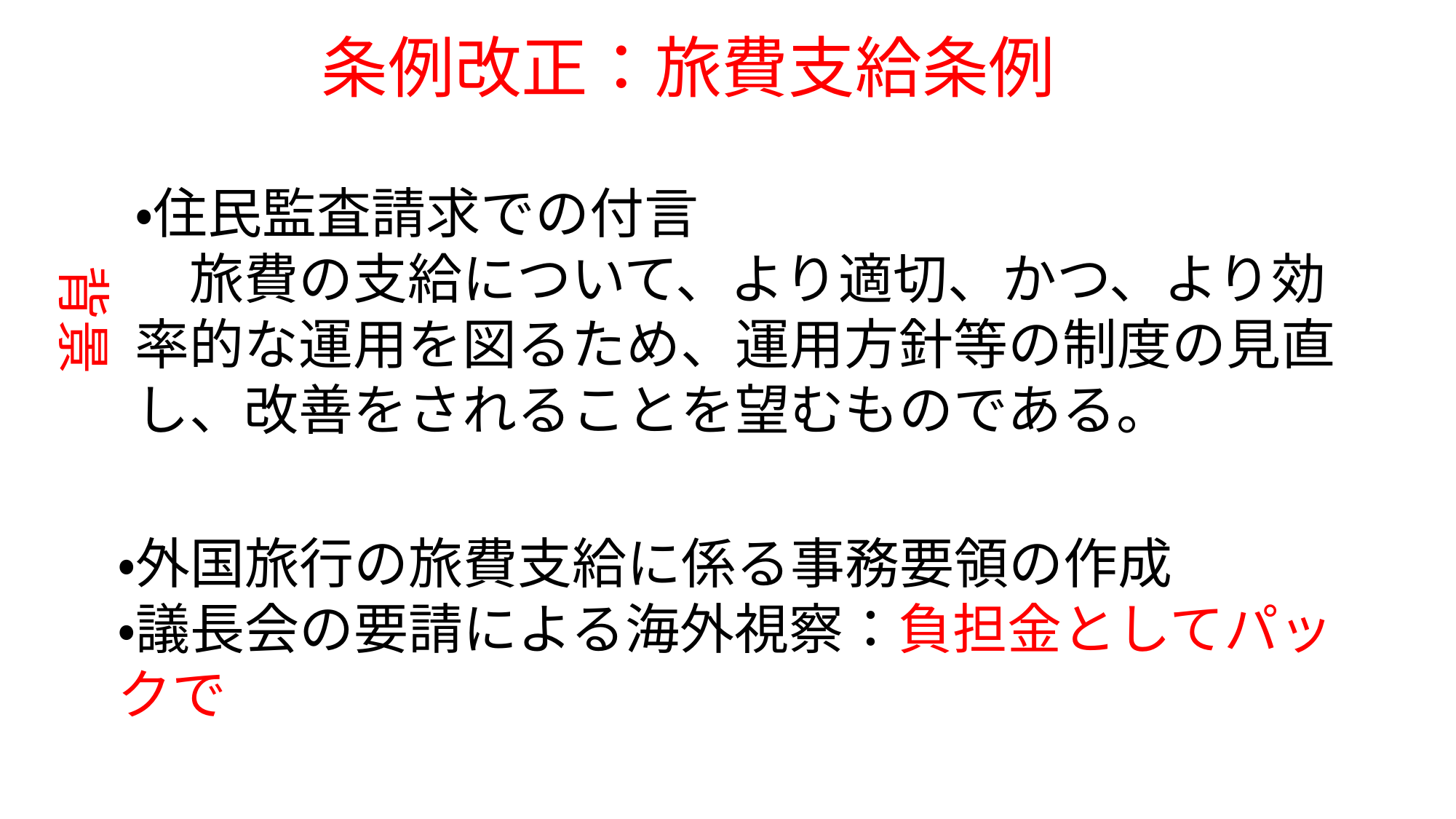

# 条例改正：旅費支給条例
・住民監査請求での付言
　旅費の支給について、より適切、かつ、より効率的な運用を図るため、運用方針等の制度の見直し、改善をされることを望むものである。
背景
・外国旅行の旅費支給に係る事務要領の作成
・議長会の要請による海外視察：負担金としてパックで